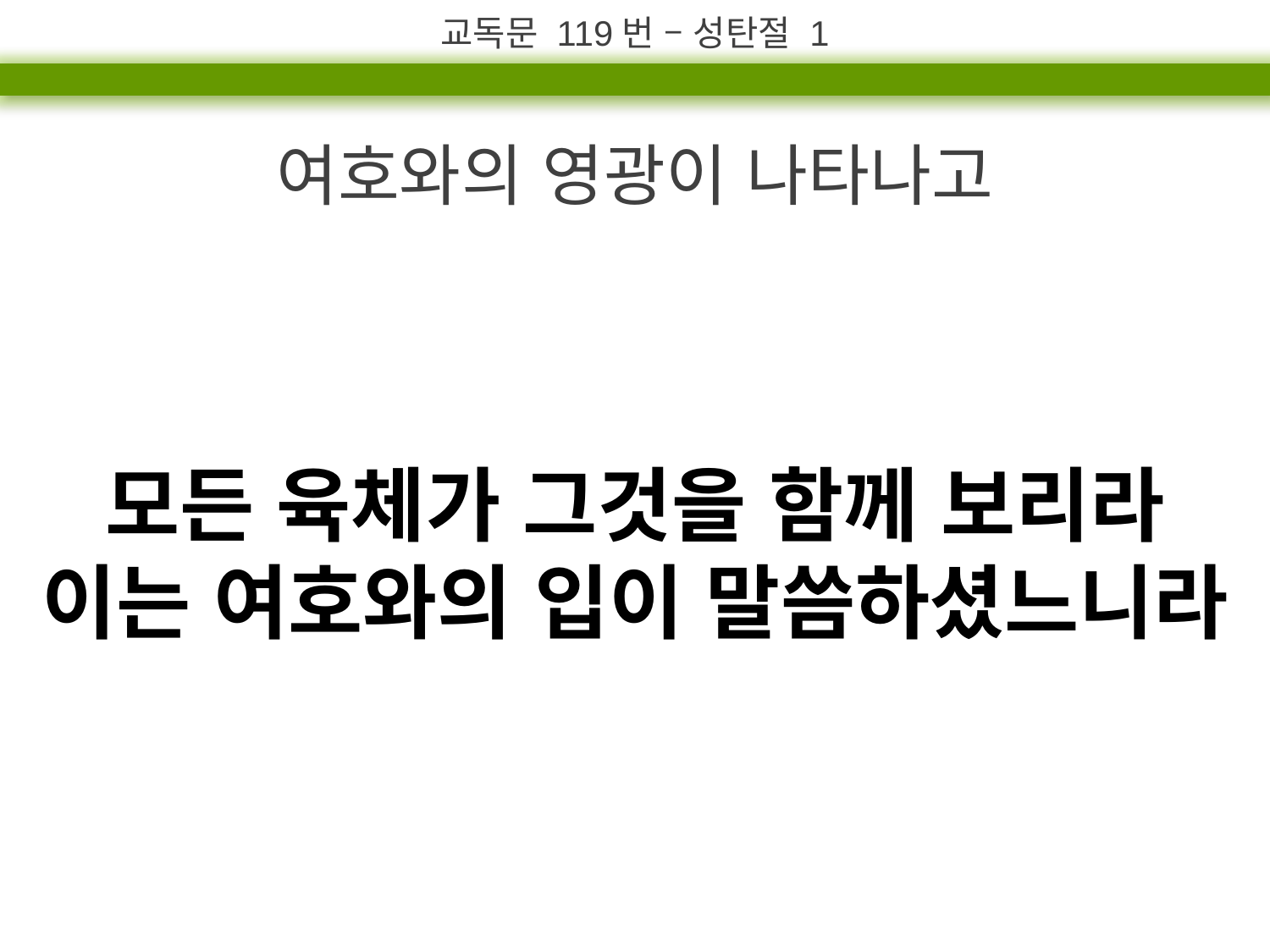

교독문 119번 – 성탄절 1

여호와의 영광이 나타나고
모든 육체가 그것을 함께 보리라
이는 여호와의 입이 말씀하셨느니라